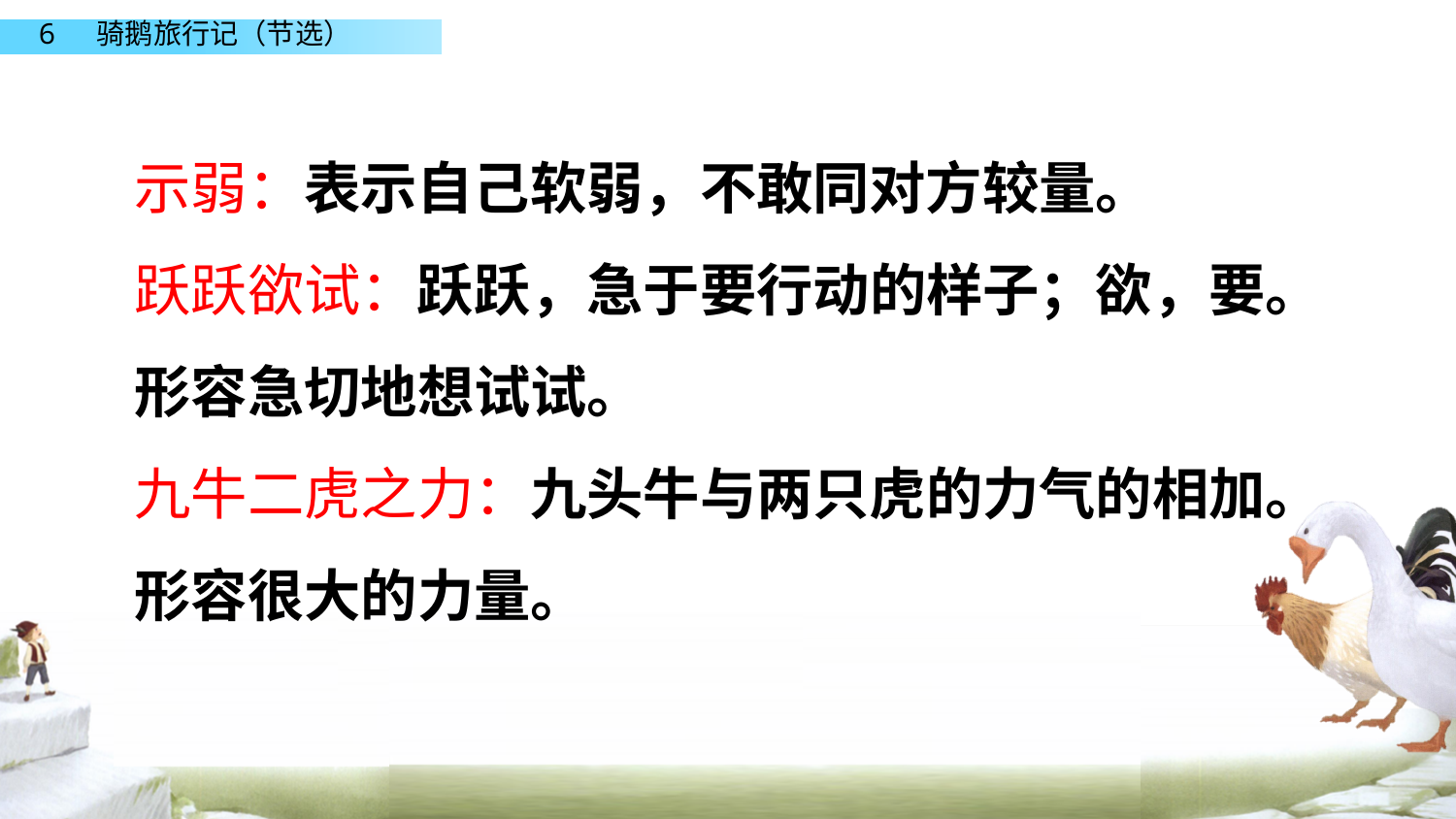

示弱：表示自己软弱，不敢同对方较量。
跃跃欲试：跃跃，急于要行动的样子；欲，要。形容急切地想试试。
九牛二虎之力：九头牛与两只虎的力气的相加。形容很大的力量。